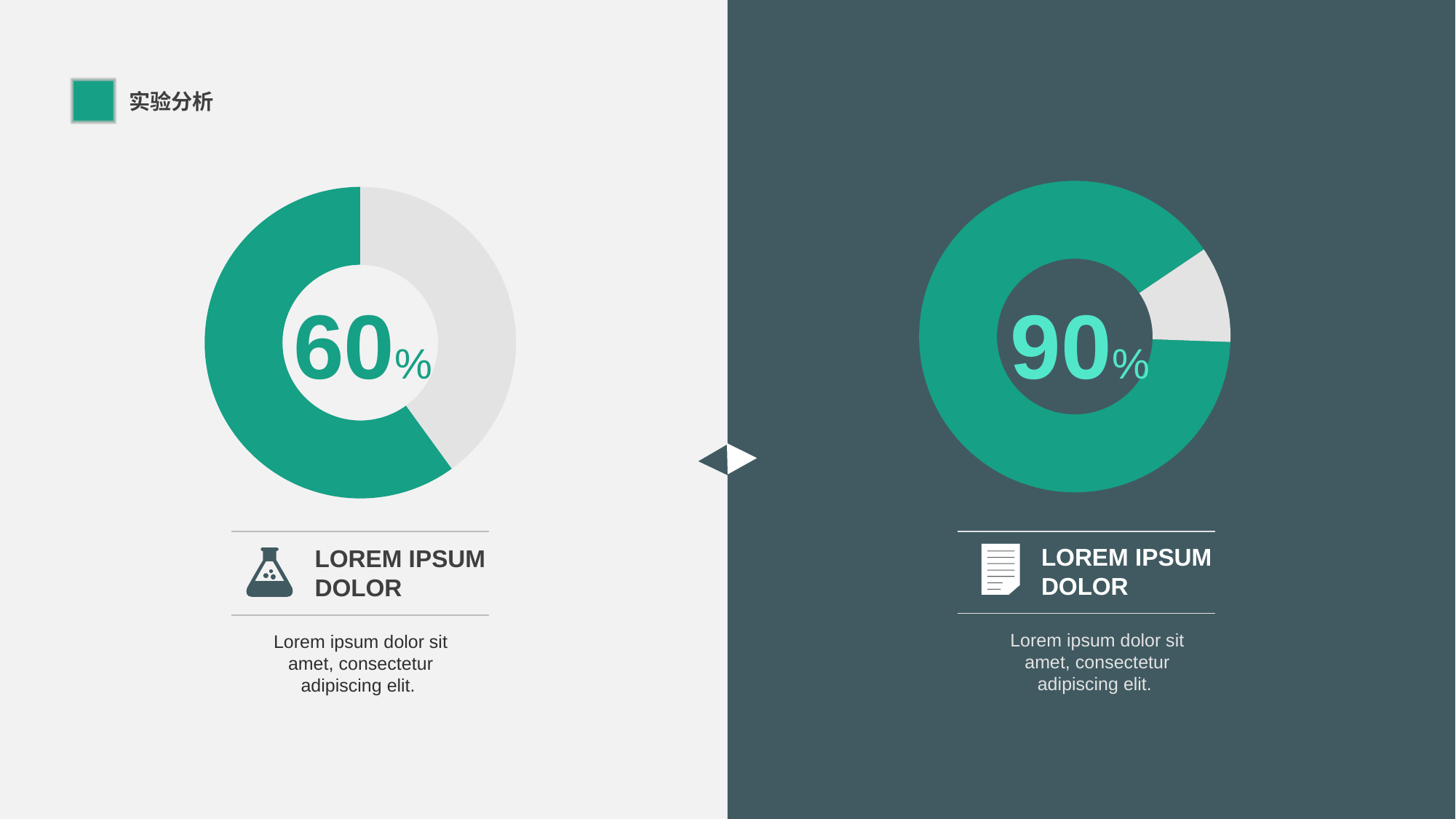

实验分析

### Chart

| Category |  |
|---|---|

### Chart

| Category |  |
|---|---|
60%
90%

LOREM IPSUM DOLOR
LOREM IPSUM DOLOR

Lorem ipsum dolor sit amet, consectetur adipiscing elit.
Lorem ipsum dolor sit amet, consectetur adipiscing elit.